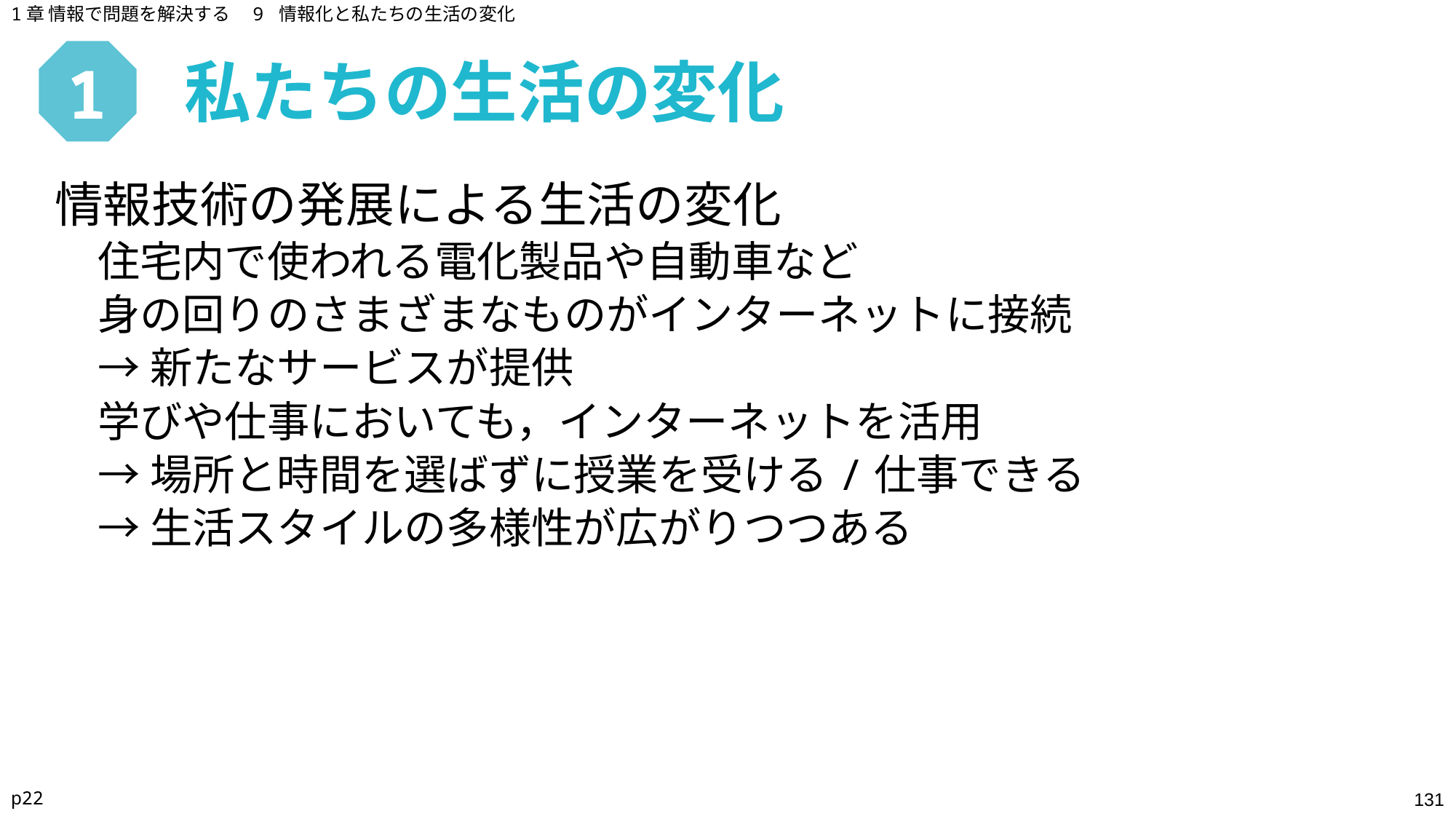

1章 情報で問題を解決する　9 情報化と私たちの生活の変化

私たちの生活の変化
# 1
情報技術の発展による生活の変化
住宅内で使われる電化製品や自動車など
身の回りのさまざまなものがインターネットに接続
→新たなサービスが提供
学びや仕事においても，インターネットを活用
→場所と時間を選ばずに授業を受ける/仕事できる
→生活スタイルの多様性が広がりつつある
p22
131